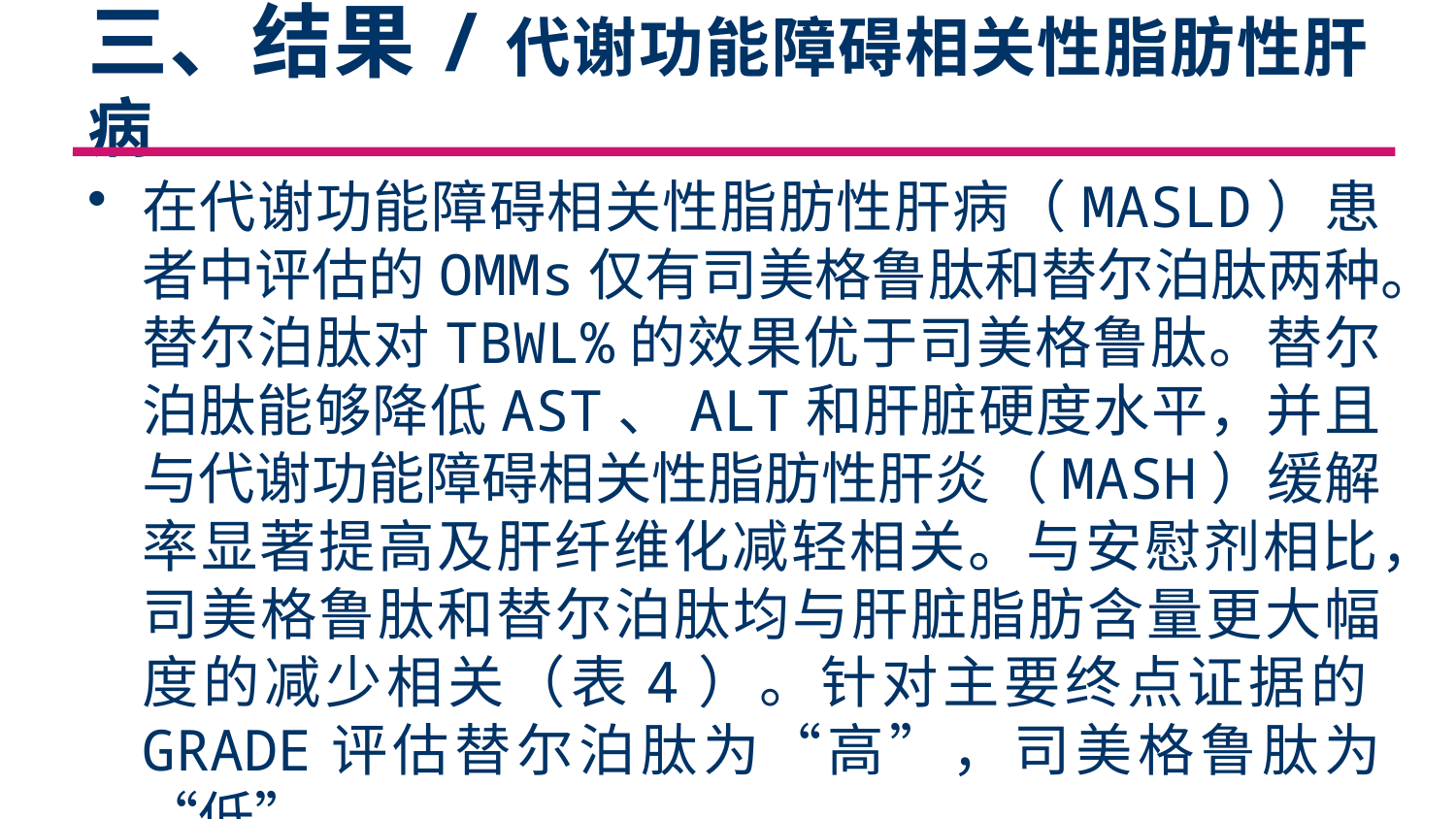

# 三、结果/代谢功能障碍相关性脂肪性肝病

在代谢功能障碍相关性脂肪性肝病（MASLD）患者中评估的OMMs仅有司美格鲁肽和替尔泊肽两种。替尔泊肽对TBWL%的效果优于司美格鲁肽。替尔泊肽能够降低AST、ALT和肝脏硬度水平，并且与代谢功能障碍相关性脂肪性肝炎（MASH）缓解率显著提高及肝纤维化减轻相关。与安慰剂相比，司美格鲁肽和替尔泊肽均与肝脏脂肪含量更大幅度的减少相关（表4）。针对主要终点证据的GRADE评估替尔泊肽为“高”，司美格鲁肽为“低”。